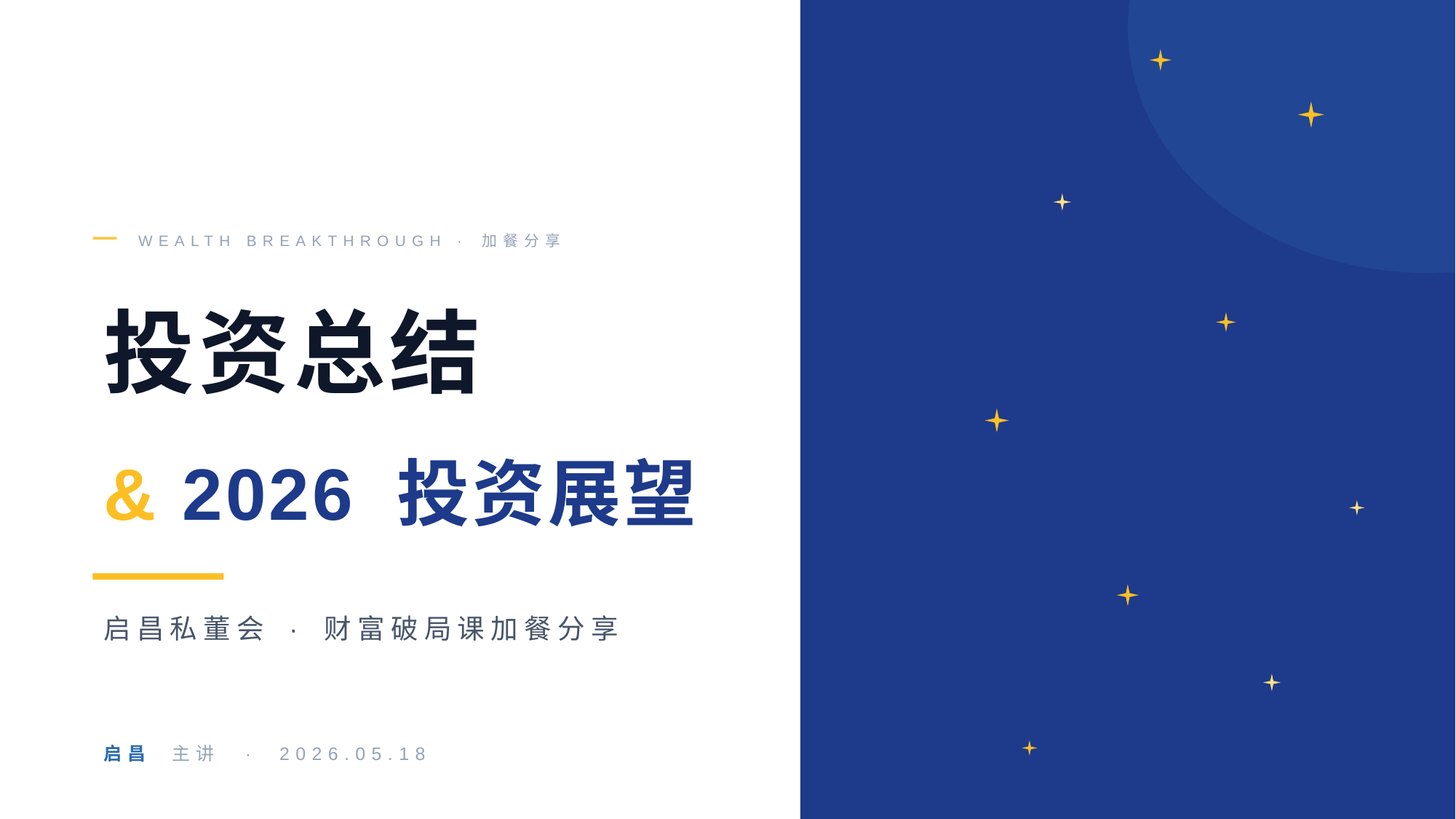

WEALTH BREAKTHROUGH · 加餐分享

投资总结

& 2026 投资展望

启昌私董会 · 财富破局课加餐分享

启昌  主讲  ·  2026.05.18